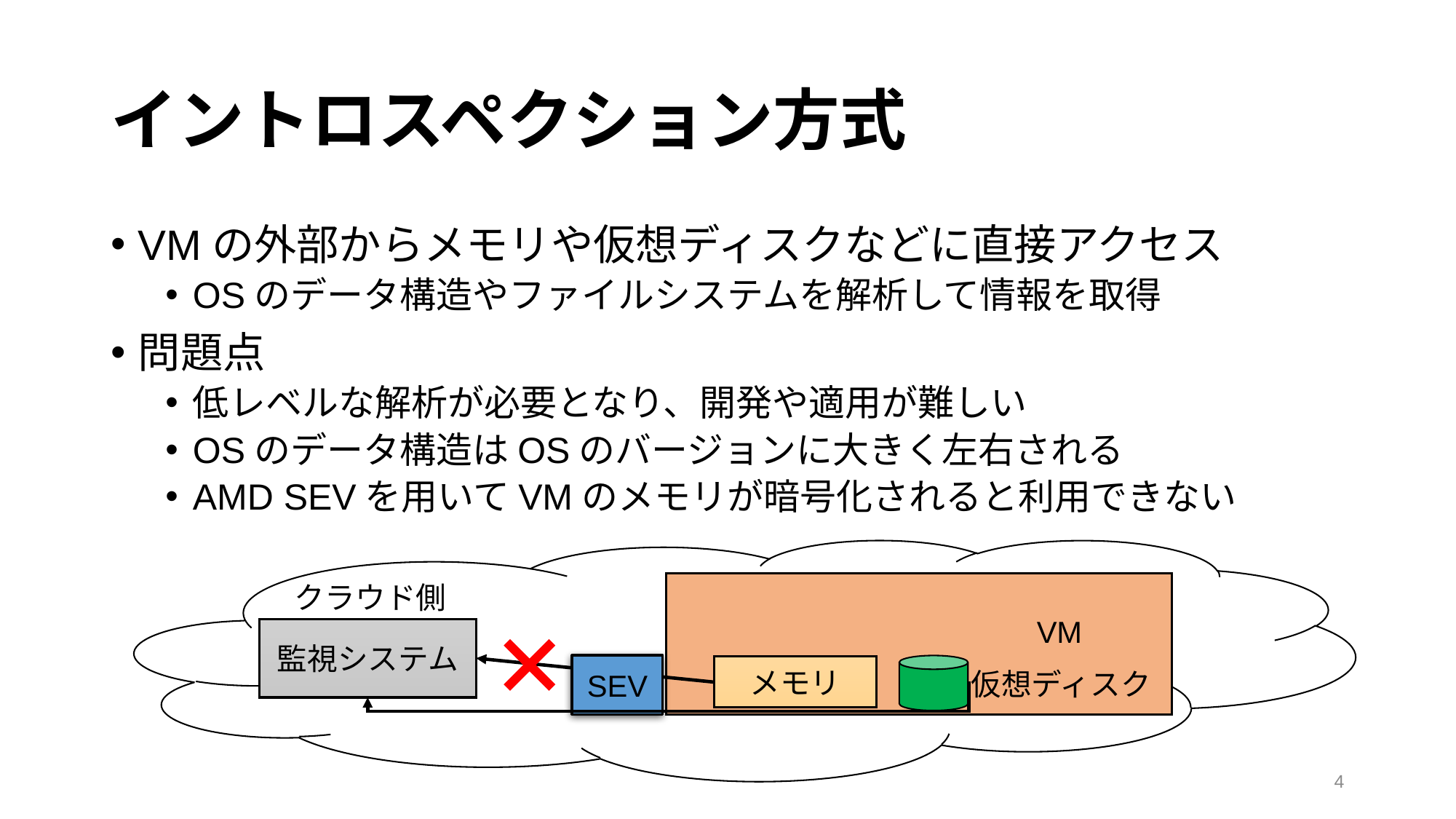

# イントロスペクション方式
VMの外部からメモリや仮想ディスクなどに直接アクセス
OSのデータ構造やファイルシステムを解析して情報を取得
問題点
低レベルな解析が必要となり、開発や適用が難しい
OSのデータ構造はOSのバージョンに大きく左右される
AMD SEVを用いてVMのメモリが暗号化されると利用できない

クラウド側

VM
監視システム

SEV

メモリ
仮想ディスク
4